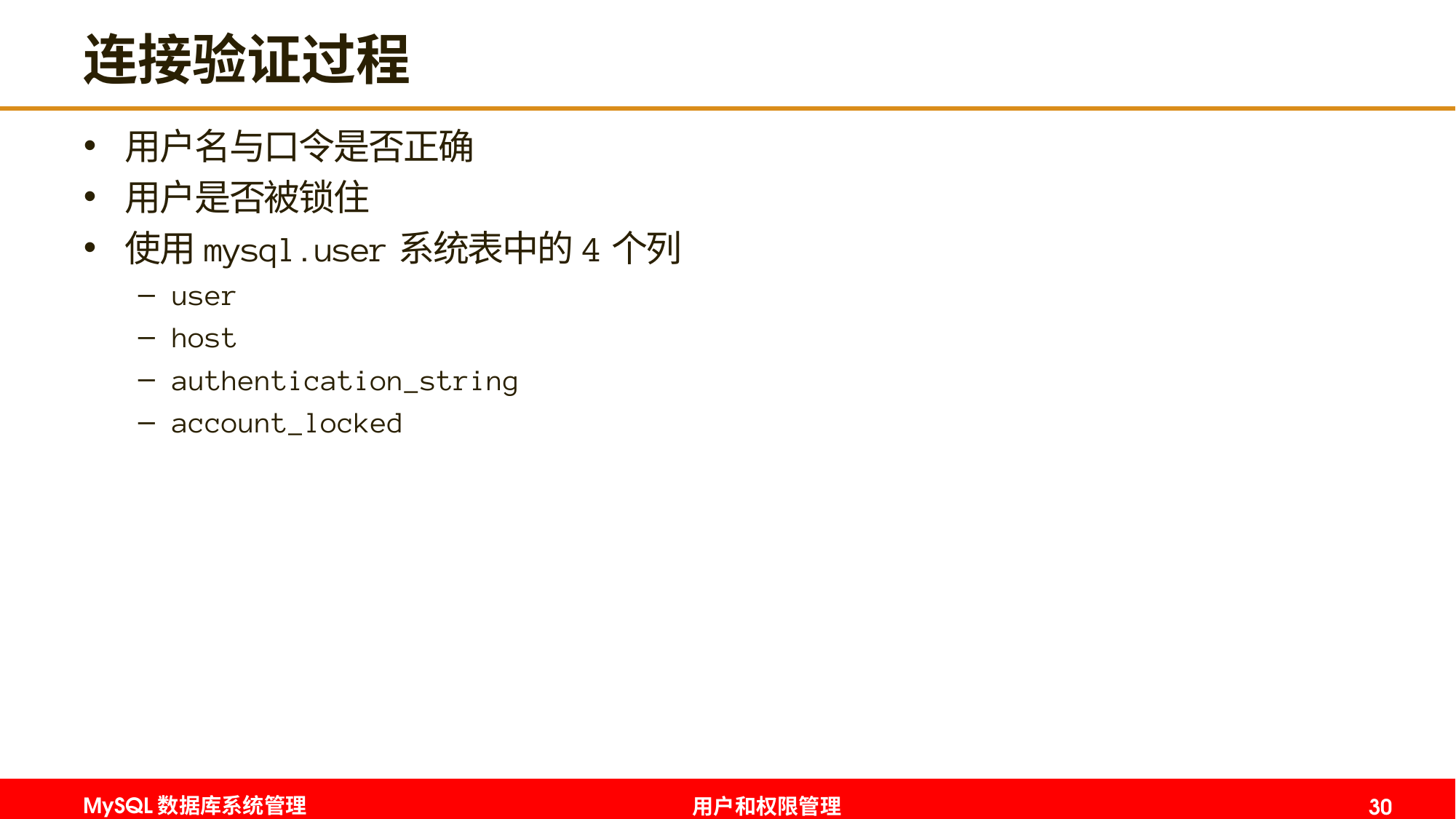

# 连接验证过程
用户名与口令是否正确
用户是否被锁住
使用mysql.user系统表中的4个列
user
host
authentication_string
account_locked